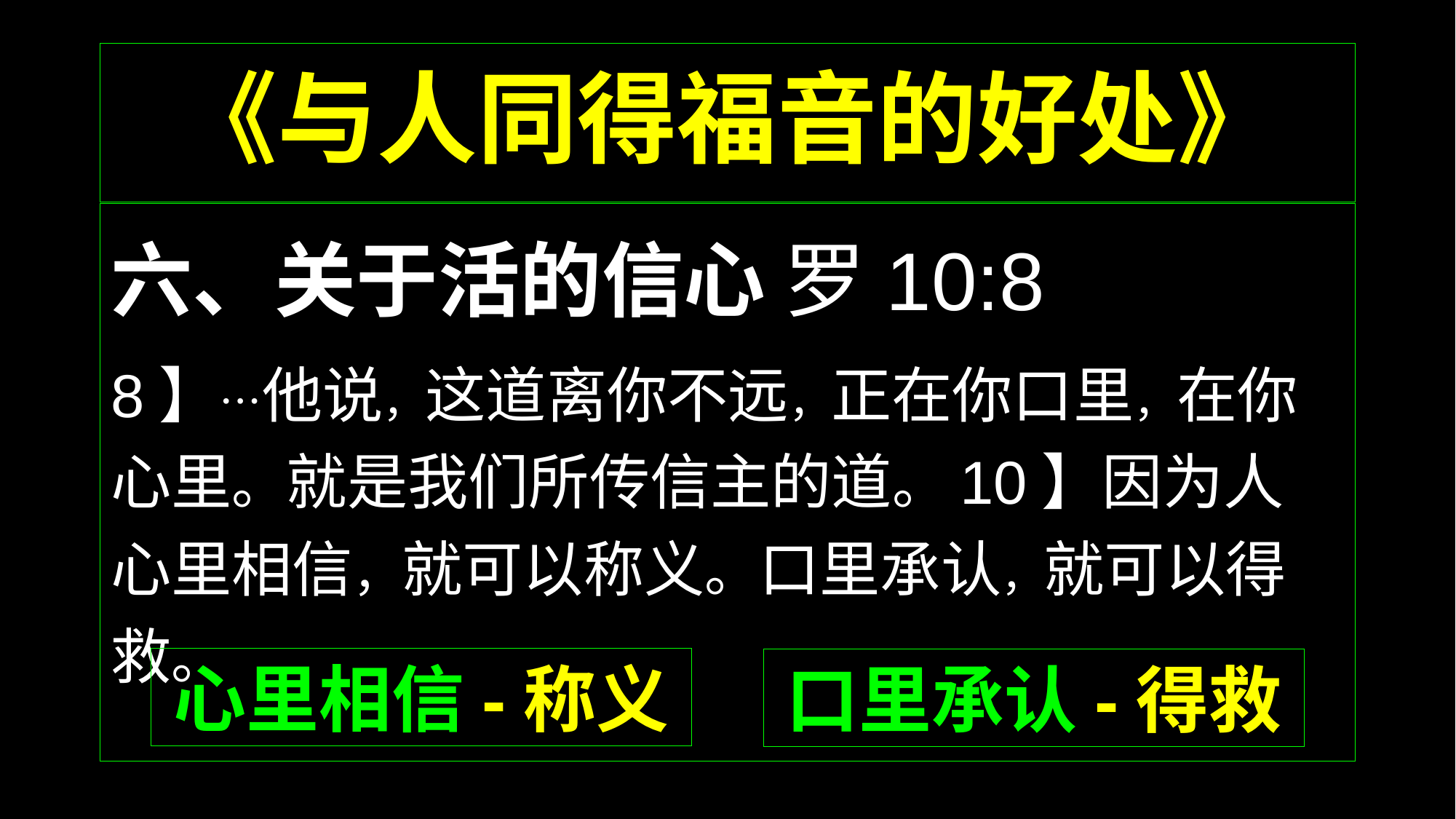

# 《与人同得福音的好处》
六、关于活的信心 罗10:8
8】…他说，这道离你不远，正在你口里，在你心里。就是我们所传信主的道。10】因为人心里相信，就可以称义。口里承认，就可以得救。

心里相信-称义
口里承认-得救